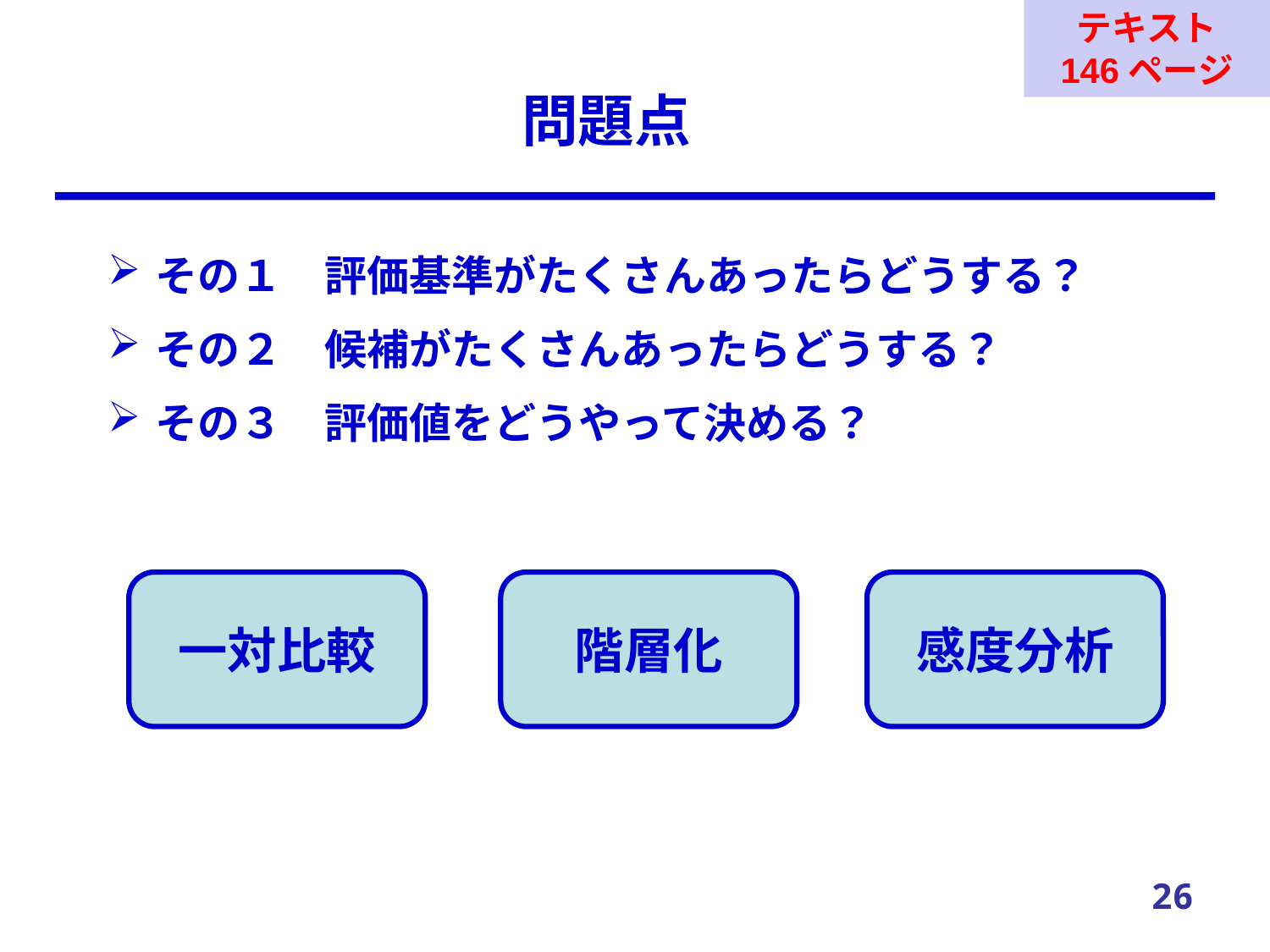

テキスト
146ページ
# 問題点
その１　評価基準がたくさんあったらどうする？
その２　候補がたくさんあったらどうする？
その３　評価値をどうやって決める？
一対比較
階層化
感度分析
26